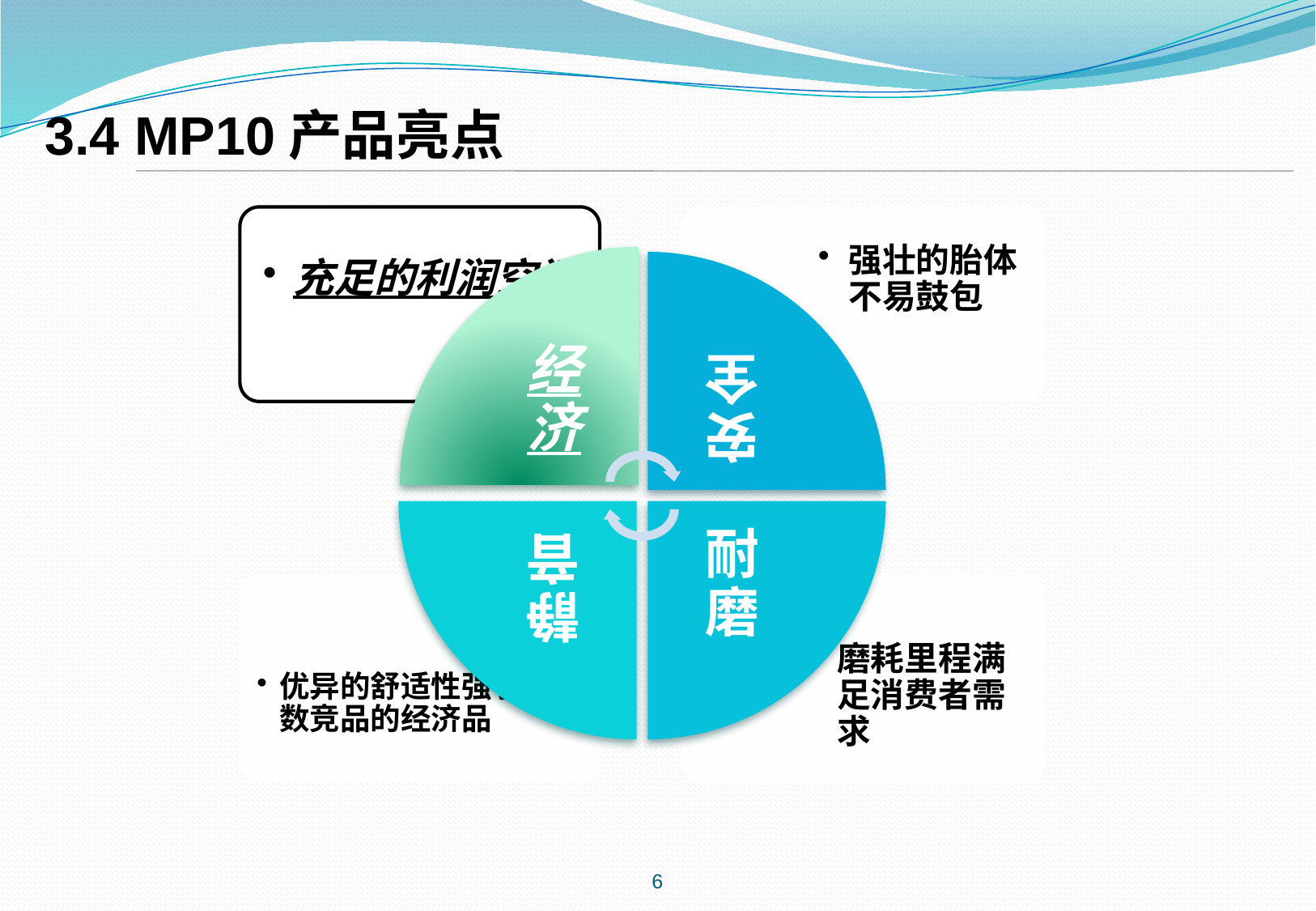

3.4 MP10产品亮点
磨耗里程满足消费者需求
优异的舒适性强于大多数竞品的经济品
强壮的胎体不易鼓包
充足的利润空间
经济
安全
耐磨
静音
6